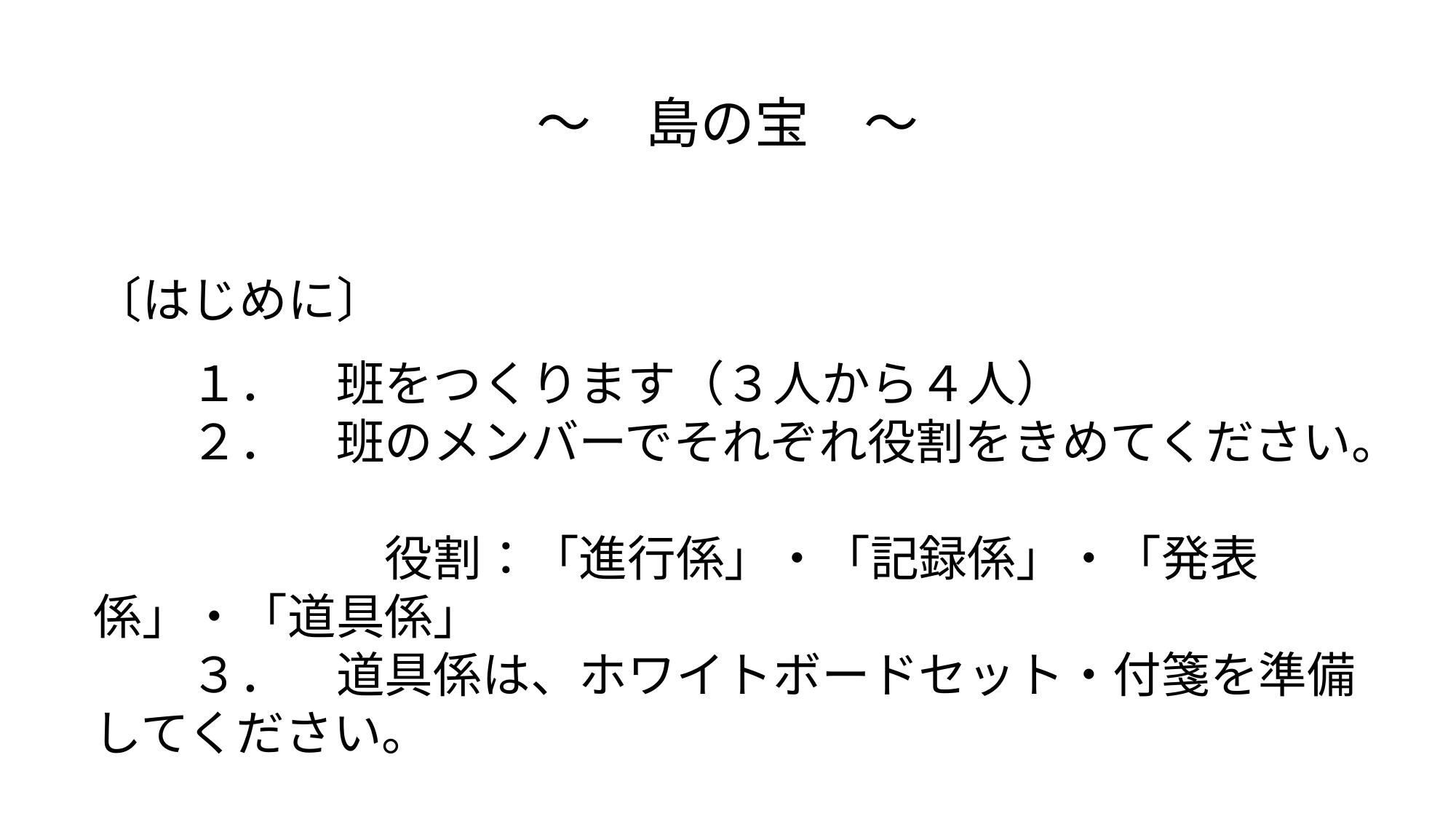

～　島の宝　～

〔はじめに〕

　　１．　班をつくります（３人から４人）
　　２．　班のメンバーでそれぞれ役割をきめてください。
　　　　　　役割：「進行係」・「記録係」・「発表係」・「道具係」
　　３．　道具係は、ホワイトボードセット・付箋を準備してください。